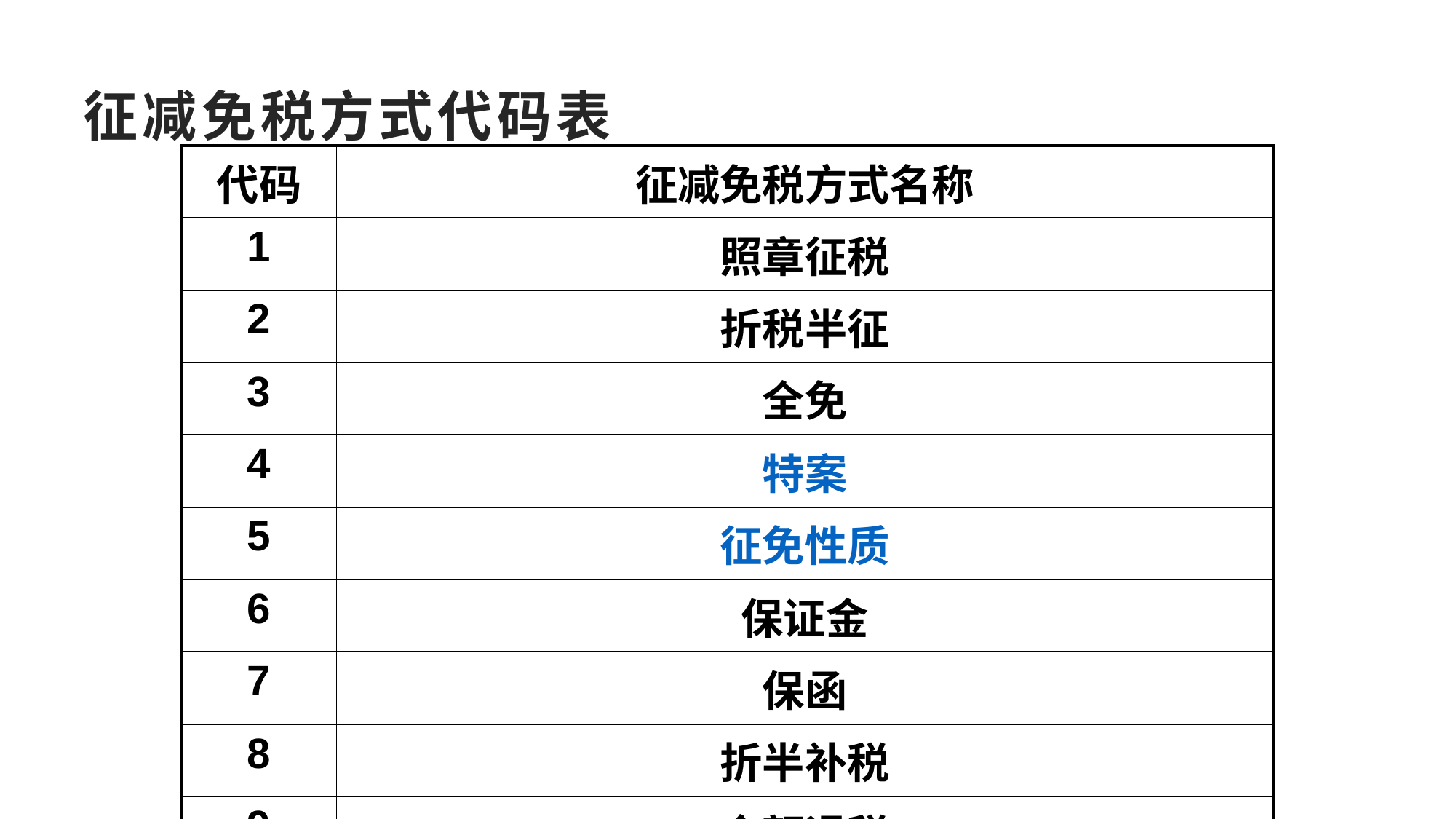

# 征减免税方式代码表
| 代码 | 征减免税方式名称 |
| --- | --- |
| 1 | 照章征税 |
| 2 | 折税半征 |
| 3 | 全免 |
| 4 | 特案 |
| 5 | 征免性质 |
| 6 | 保证金 |
| 7 | 保函 |
| 8 | 折半补税 |
| 9 | 全额退税 |